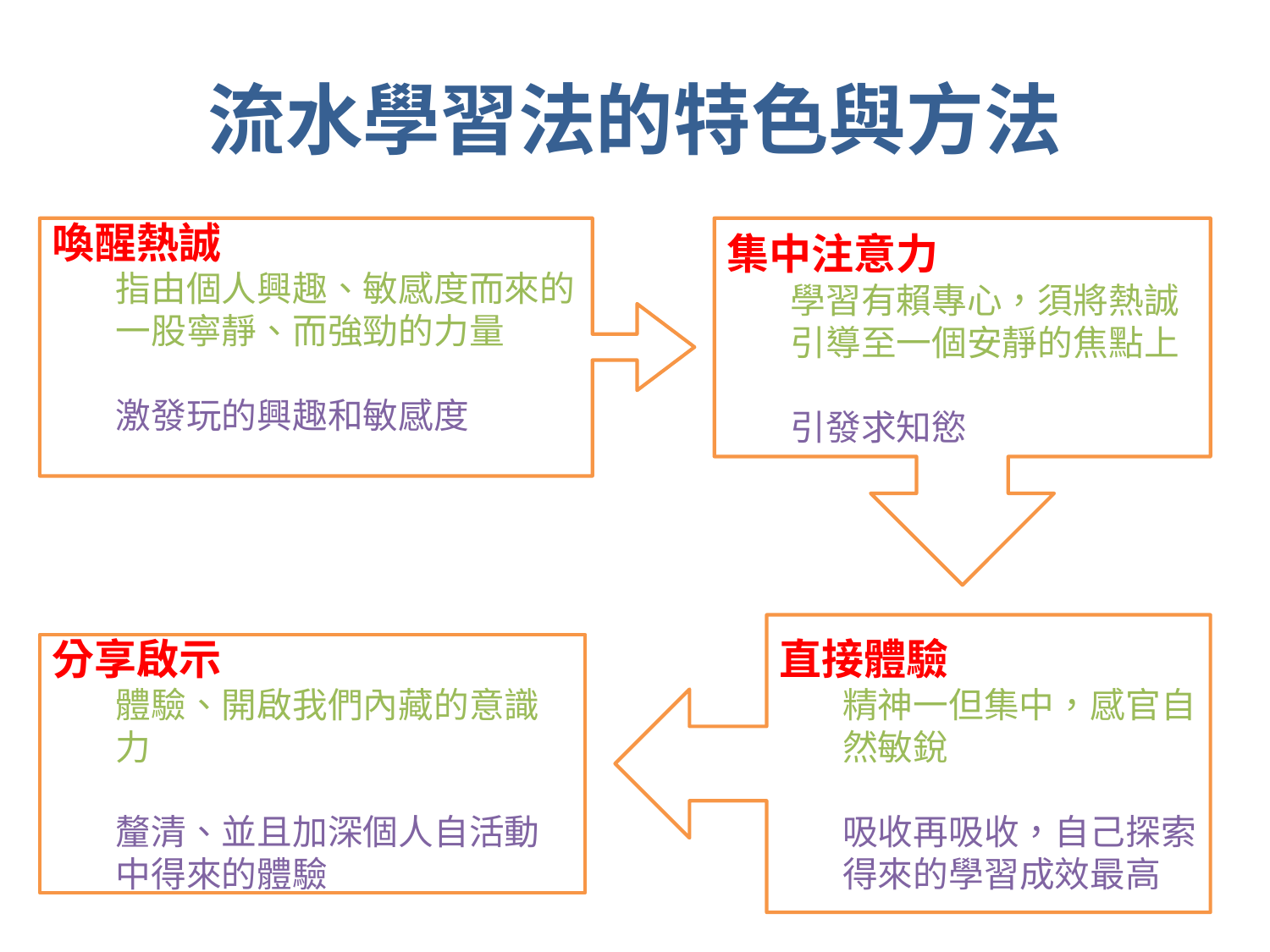

# 流水學習法的特色與方法
喚醒熱誠
指由個人興趣、敏感度而來的一股寧靜、而強勁的力量

激發玩的興趣和敏感度

集中注意力
學習有賴專心，須將熱誠引導至一個安靜的焦點上

引發求知慾
直接體驗
精神一但集中，感官自然敏銳

吸收再吸收，自己探索得來的學習成效最高
分享啟示
體驗、開啟我們內藏的意識力

釐清、並且加深個人自活動中得來的體驗